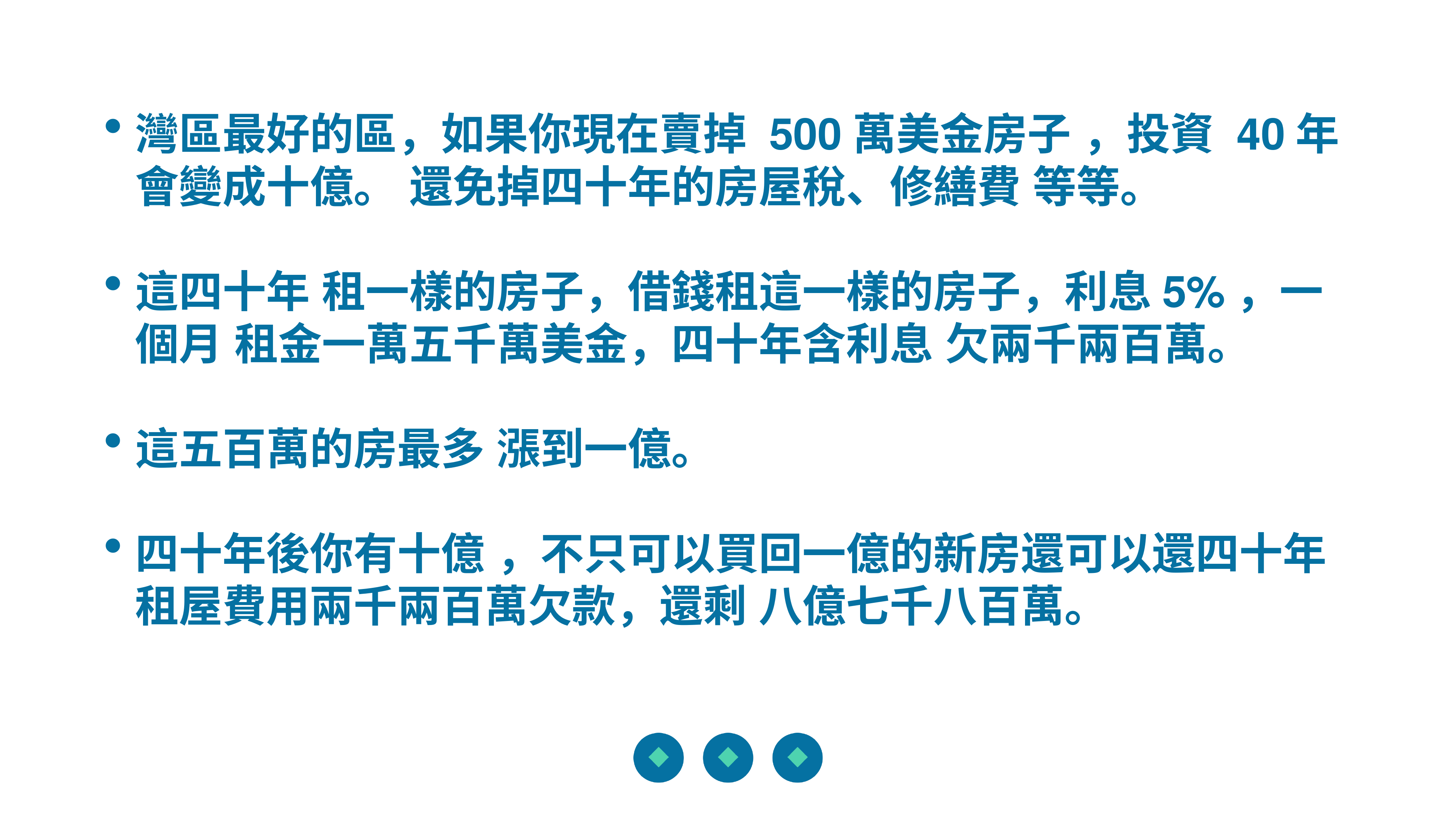

灣區最好的區，如果你現在賣掉 500萬美金房子 ，投資 40年 會變成十億。 還免掉四十年的房屋稅、修繕費 等等。

這四十年 租一樣的房子，借錢租這一樣的房子，利息5%，一個月 租金一萬五千萬美金，四十年含利息 欠兩千兩百萬。

這五百萬的房最多 漲到一億。

四十年後你有十億 ，不只可以買回一億的新房還可以還四十年租屋費用兩千兩百萬欠款，還剩 八億七千八百萬。